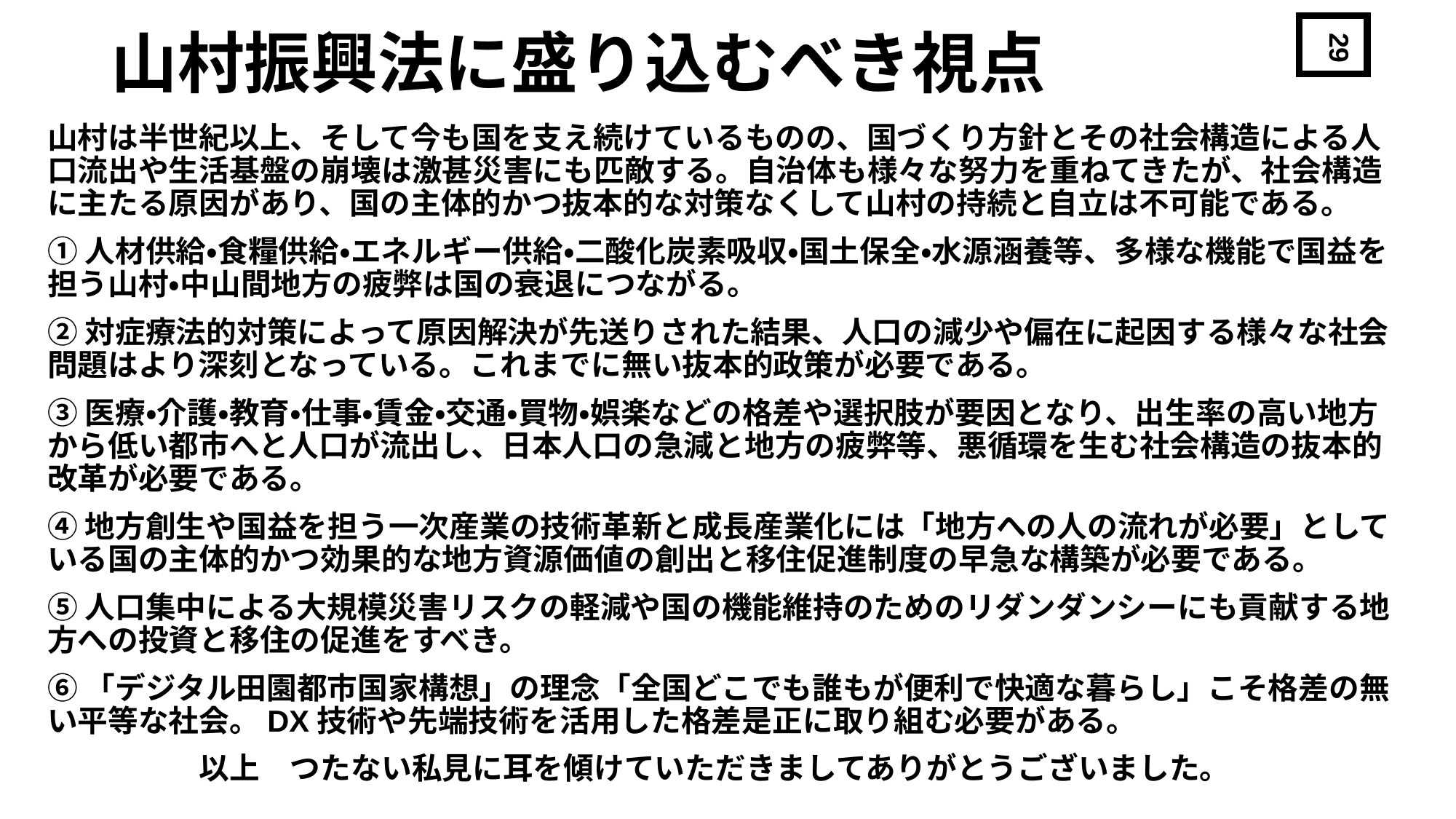

# 山村振興法に盛り込むべき視点
29
山村は半世紀以上、そして今も国を支え続けているものの、国づくり方針とその社会構造による人口流出や生活基盤の崩壊は激甚災害にも匹敵する。自治体も様々な努力を重ねてきたが、社会構造に主たる原因があり、国の主体的かつ抜本的な対策なくして山村の持続と自立は不可能である。
①人材供給・食糧供給・エネルギー供給・二酸化炭素吸収・国土保全・水源涵養等、多様な機能で国益を担う山村・中山間地方の疲弊は国の衰退につながる。
②対症療法的対策によって原因解決が先送りされた結果、人口の減少や偏在に起因する様々な社会問題はより深刻となっている。これまでに無い抜本的政策が必要である。
③医療・介護・教育・仕事・賃金・交通・買物・娯楽などの格差や選択肢が要因となり、出生率の高い地方から低い都市へと人口が流出し、日本人口の急減と地方の疲弊等、悪循環を生む社会構造の抜本的改革が必要である。
④地方創生や国益を担う一次産業の技術革新と成長産業化には「地方への人の流れが必要」としている国の主体的かつ効果的な地方資源価値の創出と移住促進制度の早急な構築が必要である。
⑤人口集中による大規模災害リスクの軽減や国の機能維持のためのリダンダンシーにも貢献する地方への投資と移住の促進をすべき。
⑥「デジタル田園都市国家構想」の理念「全国どこでも誰もが便利で快適な暮らし」こそ格差の無い平等な社会。DX技術や先端技術を活用した格差是正に取り組む必要がある。
　　　　　以上　つたない私見に耳を傾けていただきましてありがとうございました。